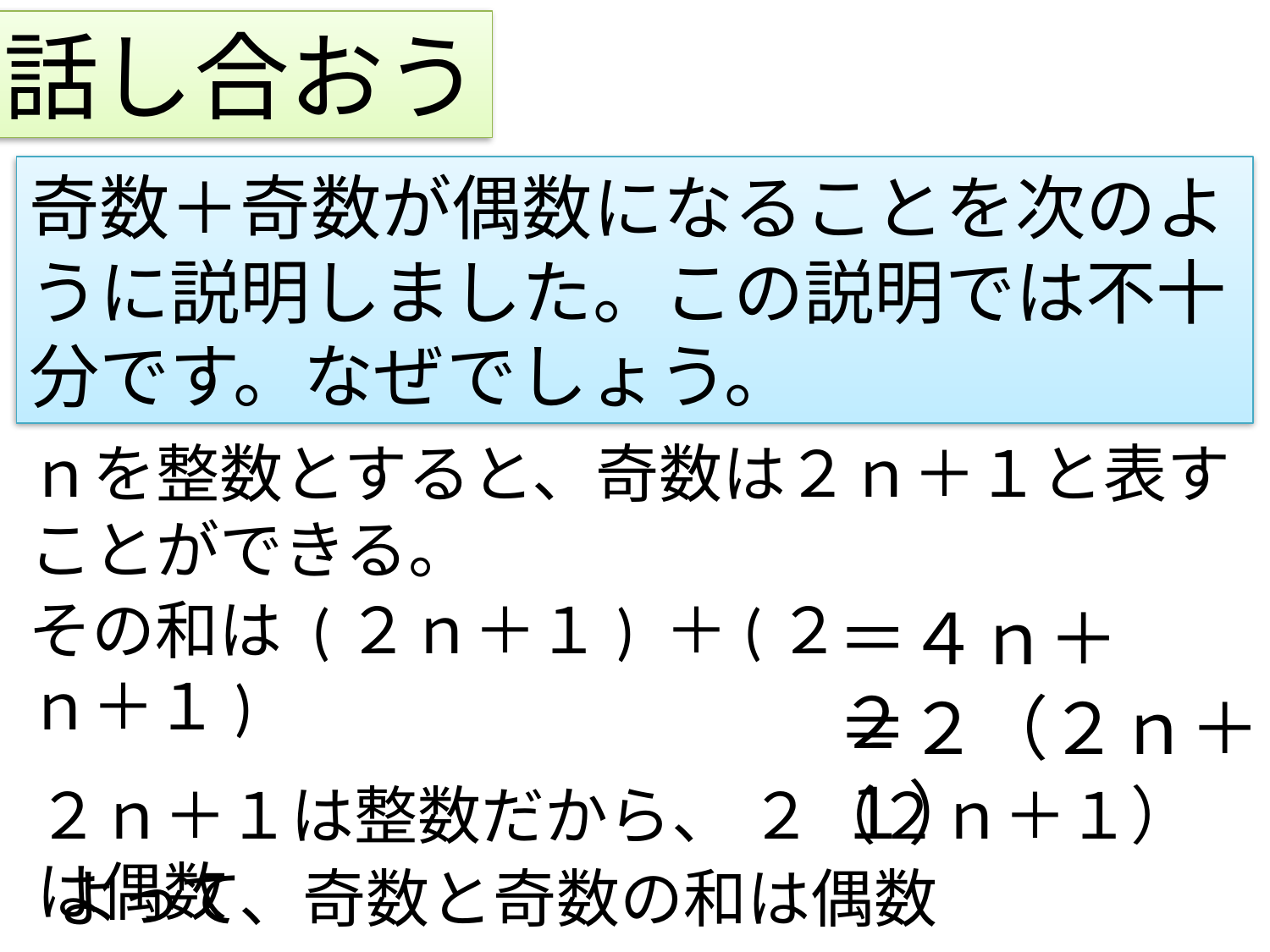

話し合おう
奇数＋奇数が偶数になることを次のように説明しました。この説明では不十分です。なぜでしょう。
ｎを整数とすると、奇数は２ｎ＋１と表すことができる。
その和は (２ｎ＋１) ＋(２ｎ＋１)
＝４ｎ＋２
＝２（２ｎ＋１）
２ｎ＋１は整数だから、 ２（２ｎ＋１）は偶数
よって、奇数と奇数の和は偶数